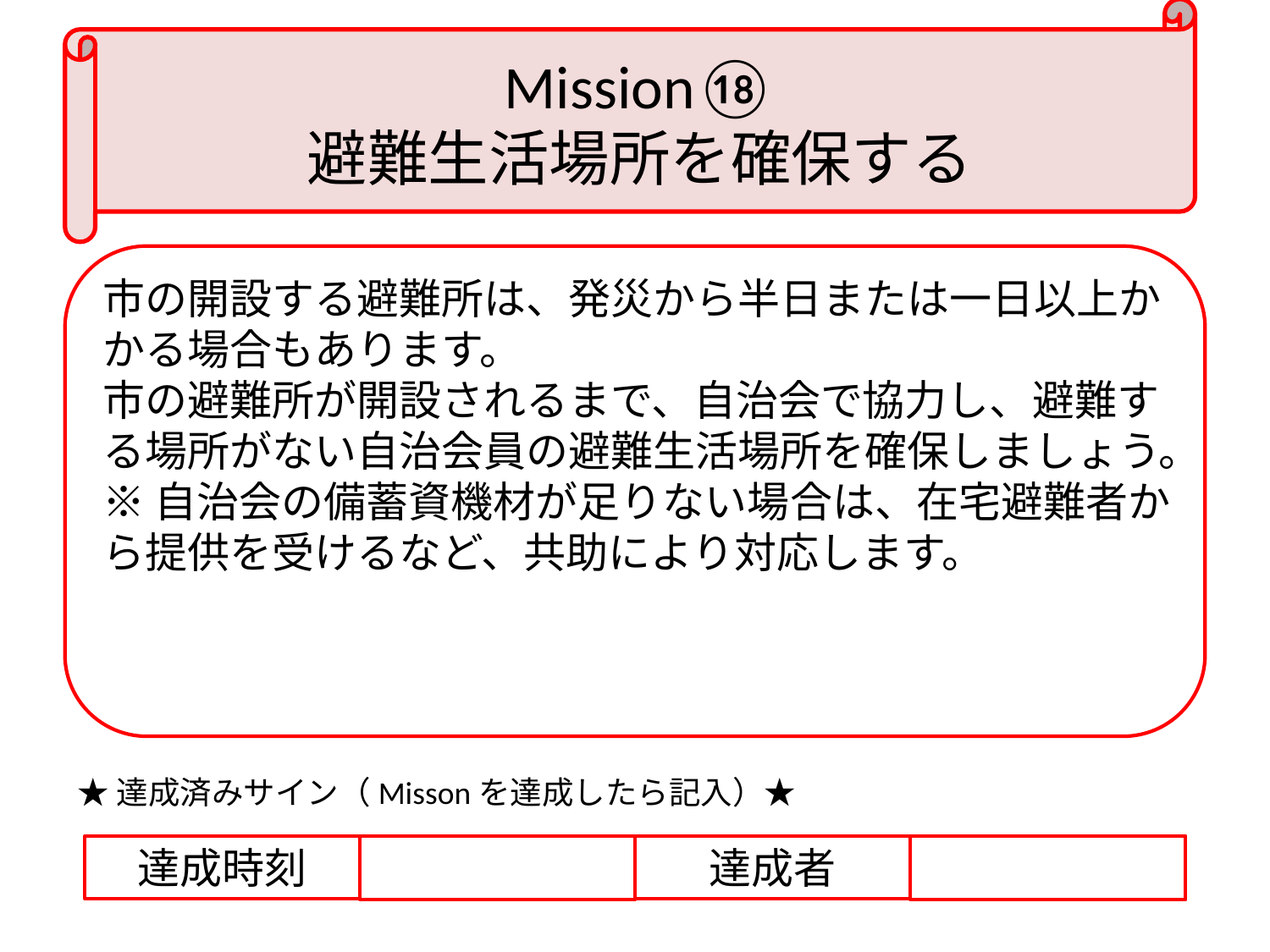

# Mission⑱ 避難生活場所を確保する

市の開設する避難所は、発災から半日または一日以上かかる場合もあります。
市の避難所が開設されるまで、自治会で協力し、避難する場所がない自治会員の避難生活場所を確保しましょう。
※自治会の備蓄資機材が足りない場合は、在宅避難者から提供を受けるなど、共助により対応します。
★達成済みサイン（Missonを達成したら記入）★
達成時刻

達成者